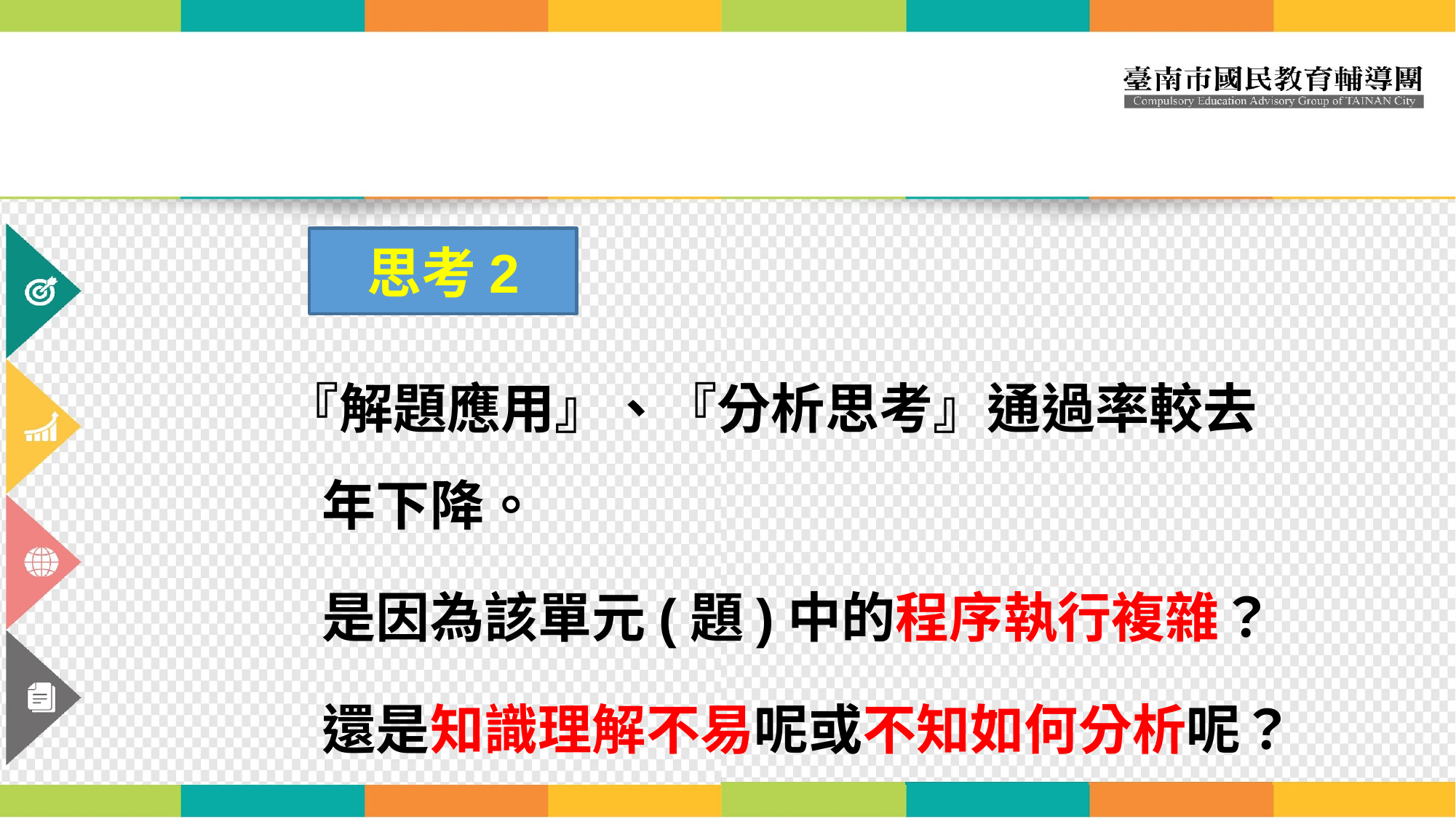

思考2
『解題應用』、『分析思考』通過率較去
  年下降。
  是因為該單元(題)中的程序執行複雜？
  還是知識理解不易呢或不知如何分析呢？